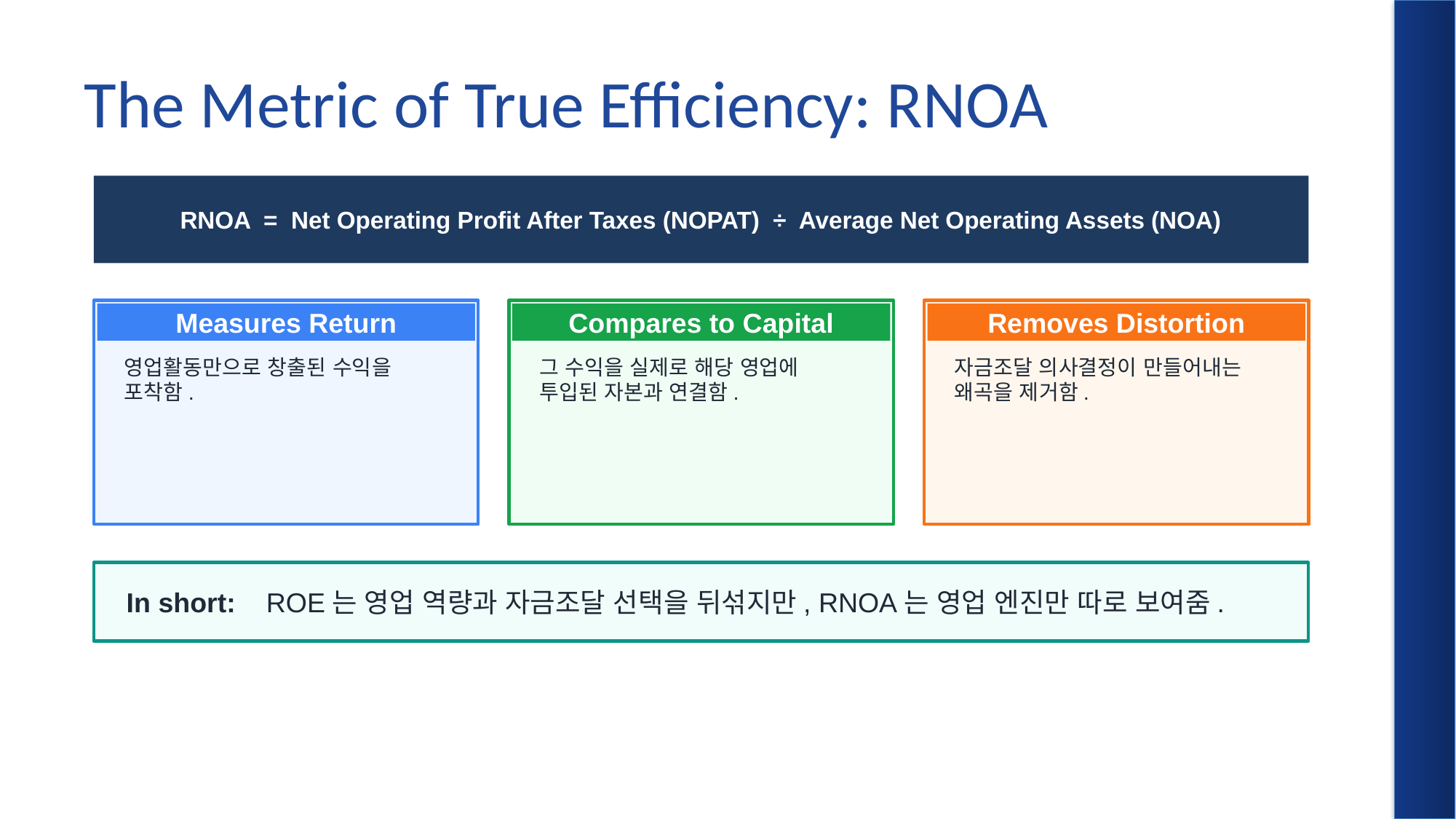

# The Metric of True Efficiency: RNOA

RNOA  =  Net Operating Profit After Taxes (NOPAT)  ÷  Average Net Operating Assets (NOA)

Measures Return

Compares to Capital

Removes Distortion
영업활동만으로 창출된 수익을 포착함.
그 수익을 실제로 해당 영업에 투입된 자본과 연결함.
자금조달 의사결정이 만들어내는 왜곡을 제거함.

In short:    ROE는 영업 역량과 자금조달 선택을 뒤섞지만, RNOA는 영업 엔진만 따로 보여줌.